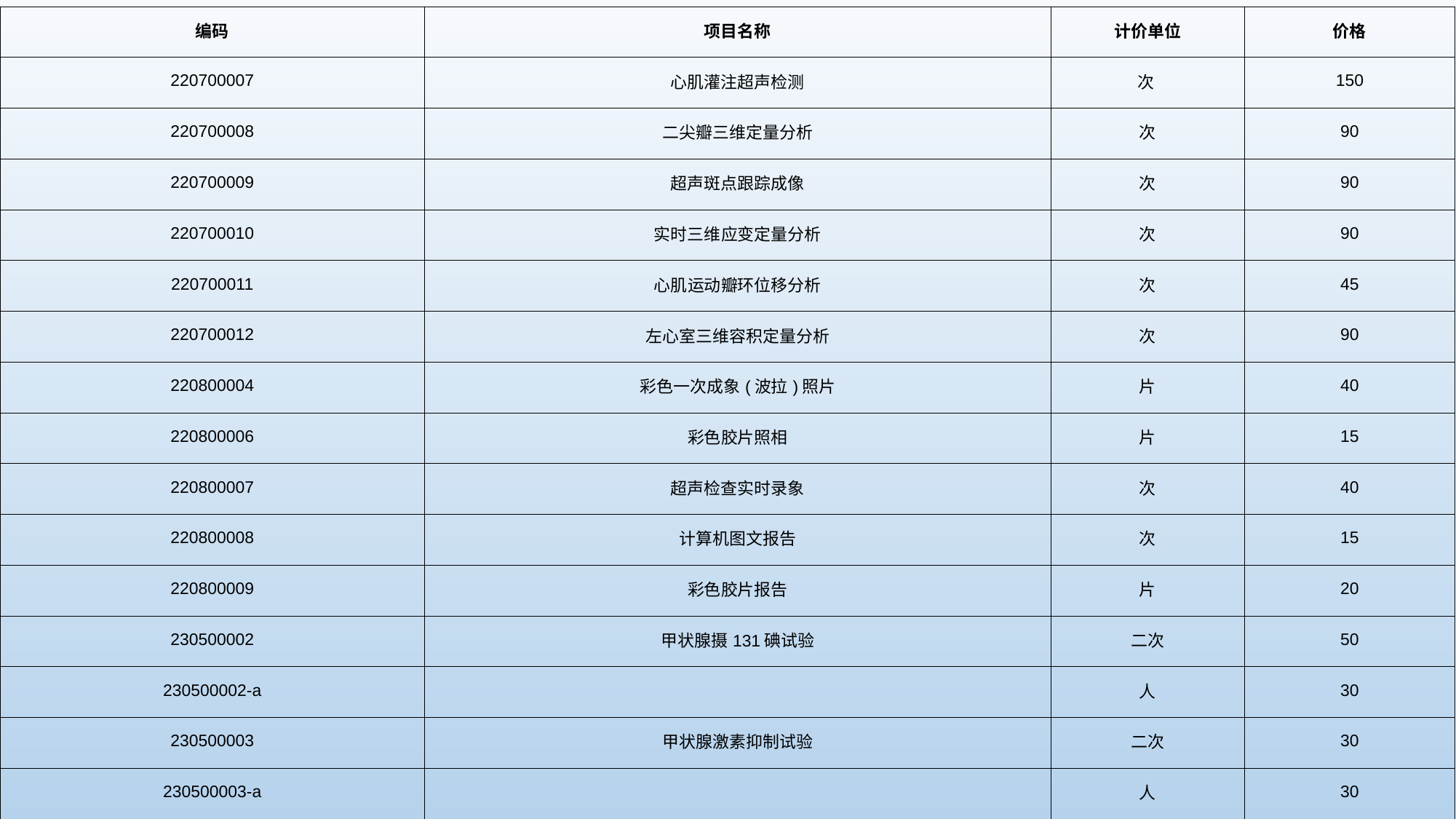

| 编码 | 项目名称 | 计价单位 | 价格 |
| --- | --- | --- | --- |
| 220700007 | 心肌灌注超声检测 | 次 | 150 |
| 220700008 | 二尖瓣三维定量分析 | 次 | 90 |
| 220700009 | 超声斑点跟踪成像 | 次 | 90 |
| 220700010 | 实时三维应变定量分析 | 次 | 90 |
| 220700011 | 心肌运动瓣环位移分析 | 次 | 45 |
| 220700012 | 左心室三维容积定量分析 | 次 | 90 |
| 220800004 | 彩色一次成象(波拉)照片 | 片 | 40 |
| 220800006 | 彩色胶片照相 | 片 | 15 |
| 220800007 | 超声检查实时录象 | 次 | 40 |
| 220800008 | 计算机图文报告 | 次 | 15 |
| 220800009 | 彩色胶片报告 | 片 | 20 |
| 230500002 | 甲状腺摄131碘试验 | 二次 | 50 |
| 230500002-a |  | 人 | 30 |
| 230500003 | 甲状腺激素抑制试验 | 二次 | 30 |
| 230500003-a |  | 人 | 30 |